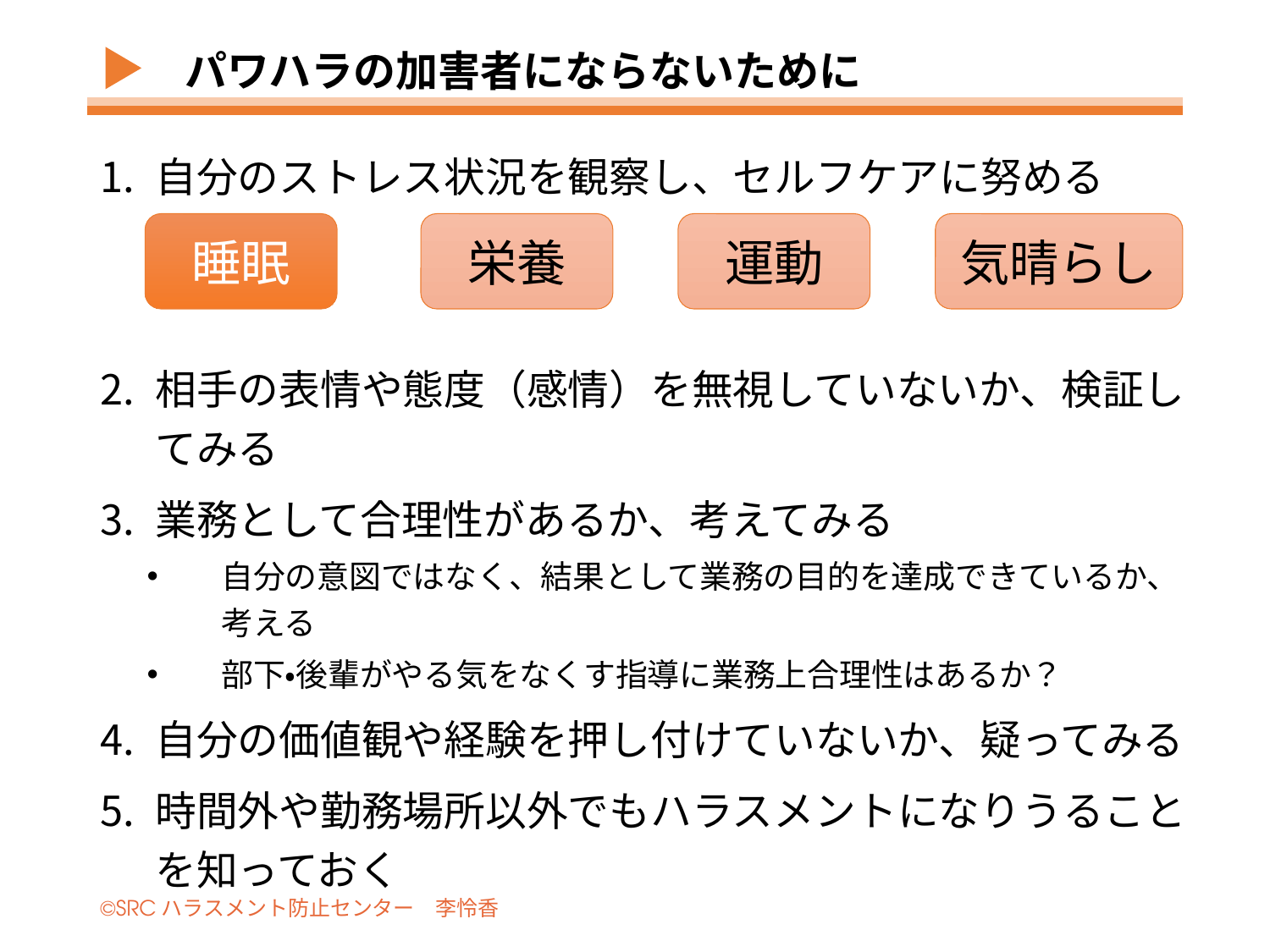

# パワハラの加害者にならないために
自分のストレス状況を観察し、セルフケアに努める

相手の表情や態度（感情）を無視していないか、検証してみる
業務として合理性があるか、考えてみる
自分の意図ではなく、結果として業務の目的を達成できているか、考える
部下・後輩がやる気をなくす指導に業務上合理性はあるか？
自分の価値観や経験を押し付けていないか、疑ってみる
時間外や勤務場所以外でもハラスメントになりうることを知っておく

睡眠
栄養
運動
気晴らし
©SRCハラスメント防止センター　李怜香